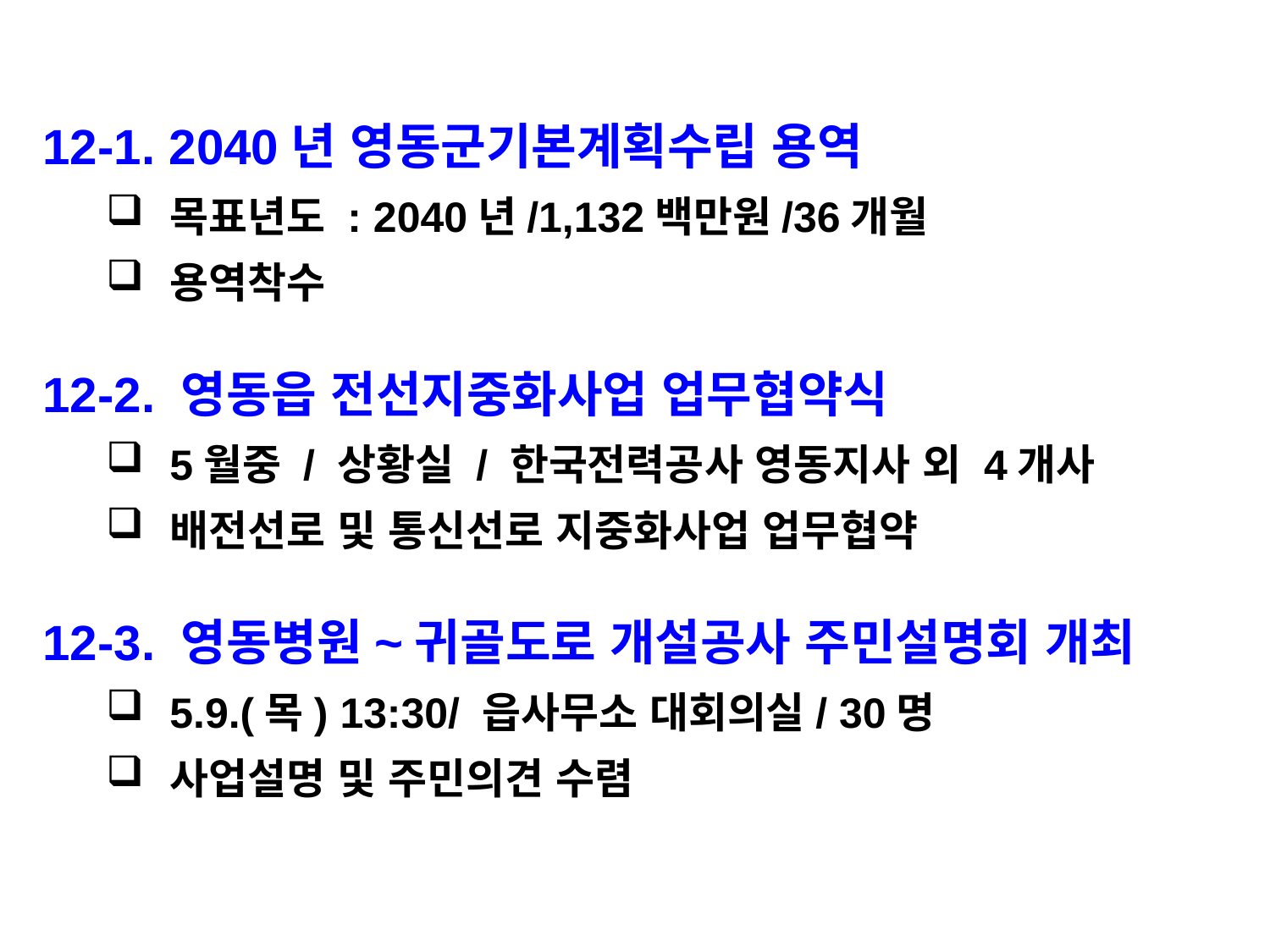

12-1. 2040년 영동군기본계획수립 용역
목표년도 : 2040년/1,132백만원/36개월
용역착수

12-2. 영동읍 전선지중화사업 업무협약식
5월중 / 상황실 / 한국전력공사 영동지사 외 4개사
배전선로 및 통신선로 지중화사업 업무협약

12-3. 영동병원~귀골도로 개설공사 주민설명회 개최
5.9.(목) 13:30/ 읍사무소 대회의실/ 30명
사업설명 및 주민의견 수렴